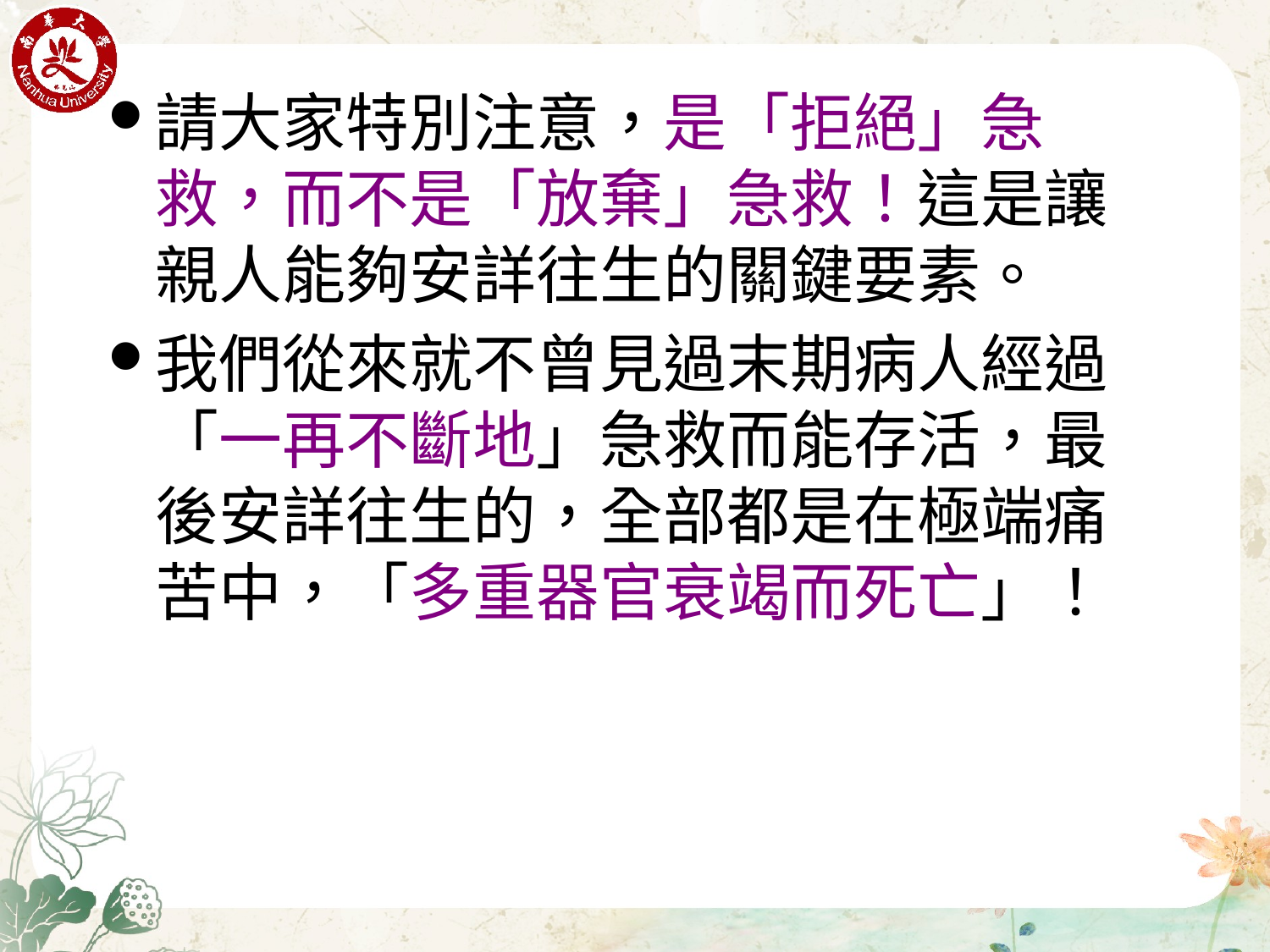

請大家特別注意，是「拒絕」急救，而不是「放棄」急救！這是讓親人能夠安詳往生的關鍵要素。
我們從來就不曾見過末期病人經過「一再不斷地」急救而能存活，最後安詳往生的，全部都是在極端痛苦中，「多重器官衰竭而死亡」！